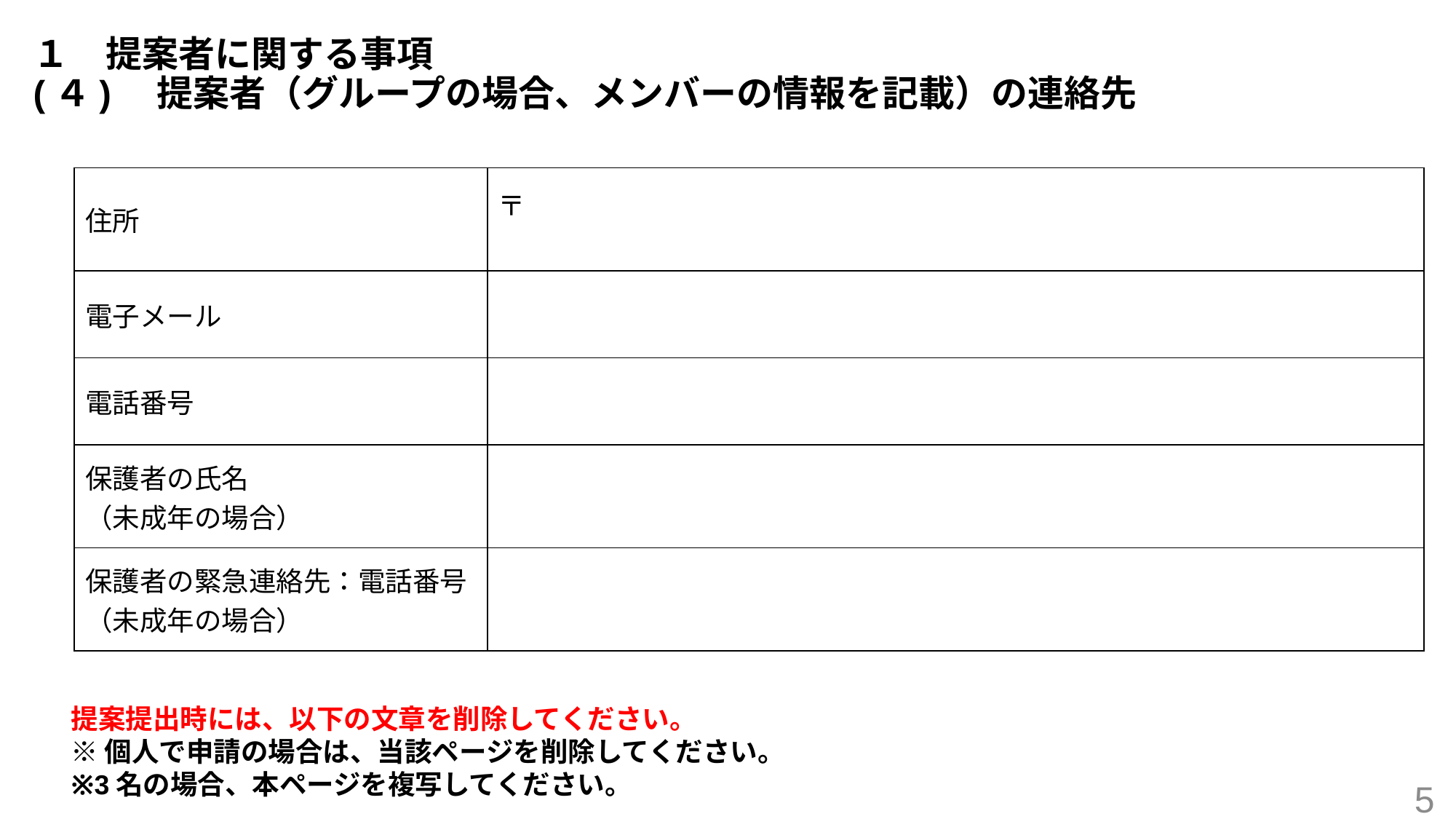

# １　提案者に関する事項 (４)　提案者（グループの場合、メンバーの情報を記載）の連絡先
| 住所 | 〒 |
| --- | --- |
| 電子メール |  |
| 電話番号 |  |
| 保護者の氏名 （未成年の場合） |  |
| 保護者の緊急連絡先：電話番号 （未成年の場合） |  |
提案提出時には、以下の文章を削除してください。
※個人で申請の場合は、当該ページを削除してください。
※3名の場合、本ページを複写してください。
5